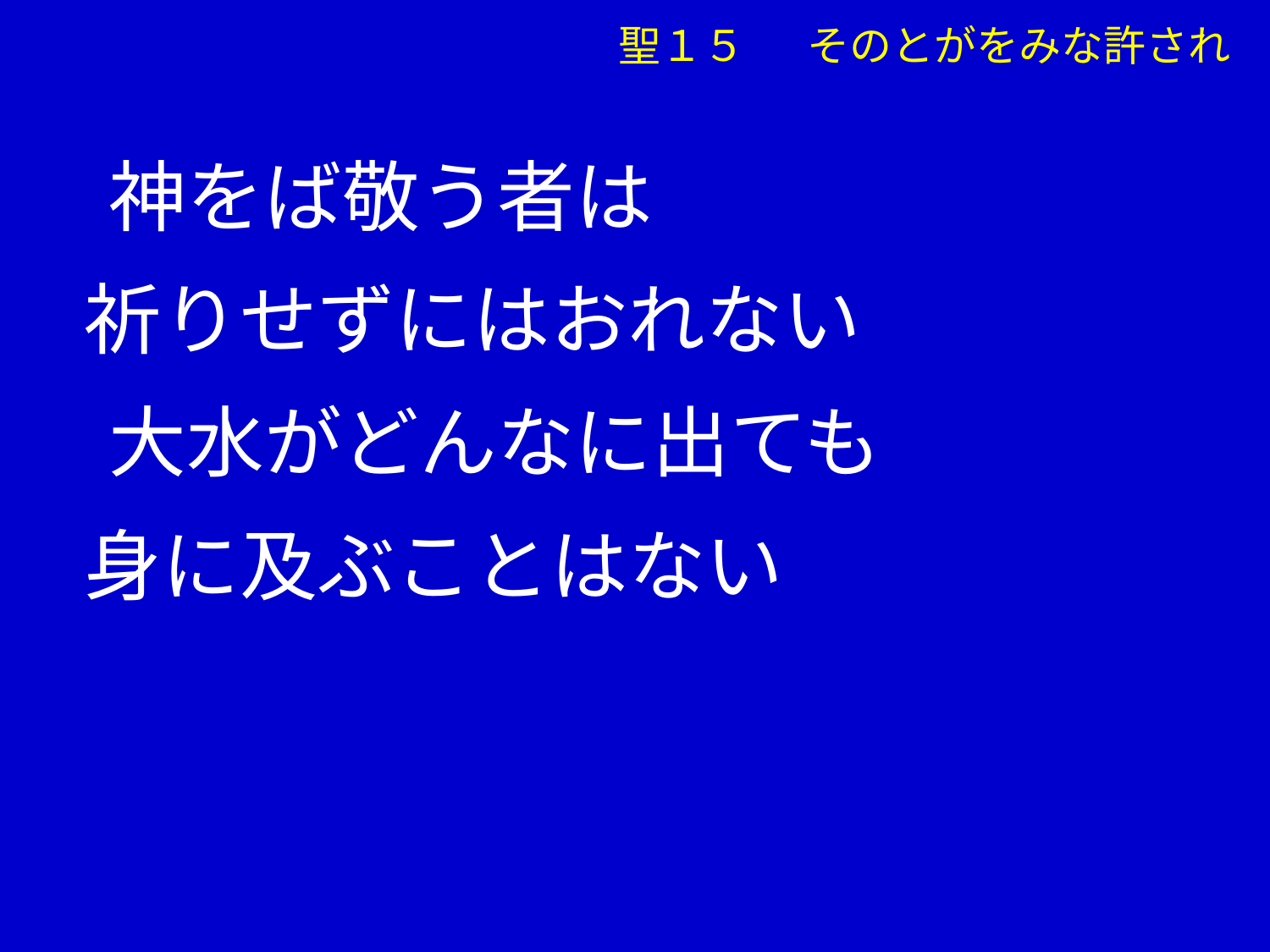

聖１５　  そのとがをみな許され
　 神をば敬う者は
   祈りせずにはおれない
　 大水がどんなに出ても
   身に及ぶことはない